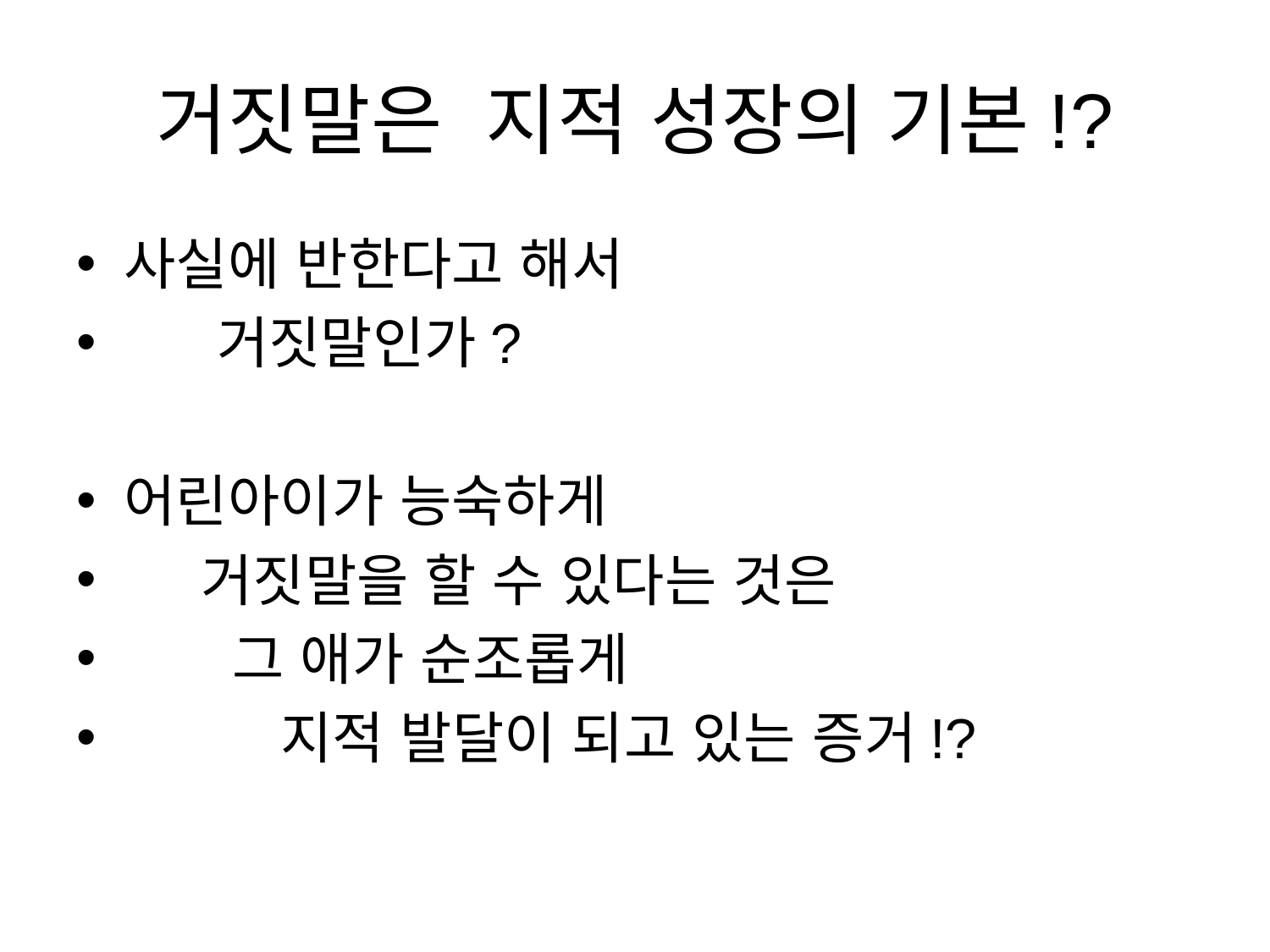

# 거짓말은  지적 성장의 기본!?
사실에 반한다고 해서
     거짓말인가?

어린아이가 능숙하게
    거짓말을 할 수 있다는 것은
      그 애가 순조롭게
         지적 발달이 되고 있는 증거!?